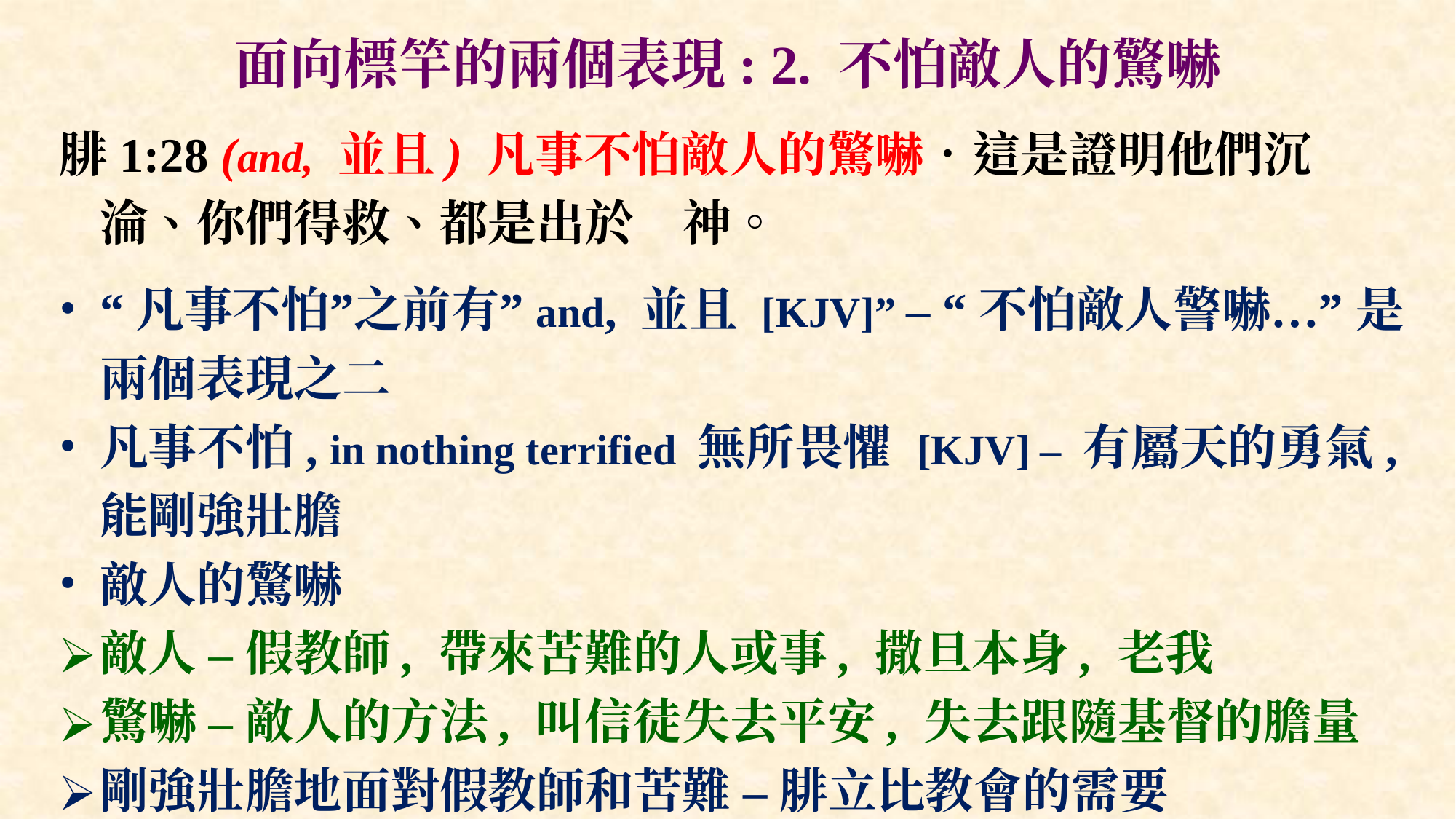

# 面向標竿的兩個表現: 2. 不怕敵人的驚嚇
腓1:28 (and, 並且) 凡事不怕敵人的驚嚇．這是證明他們沉淪、你們得救、都是出於　神。
“凡事不怕”之前有”and, 並且 [KJV]” – “不怕敵人警嚇…” 是兩個表現之二
凡事不怕, in nothing terrified 無所畏懼 [KJV] – 有屬天的勇氣, 能剛強壯膽
敵人的驚嚇
敵人 – 假教師, 帶來苦難的人或事, 撒旦本身, 老我
驚嚇 – 敵人的方法, 叫信徒失去平安, 失去跟隨基督的膽量
剛強壯膽地面對假教師和苦難 – 腓立比教會的需要